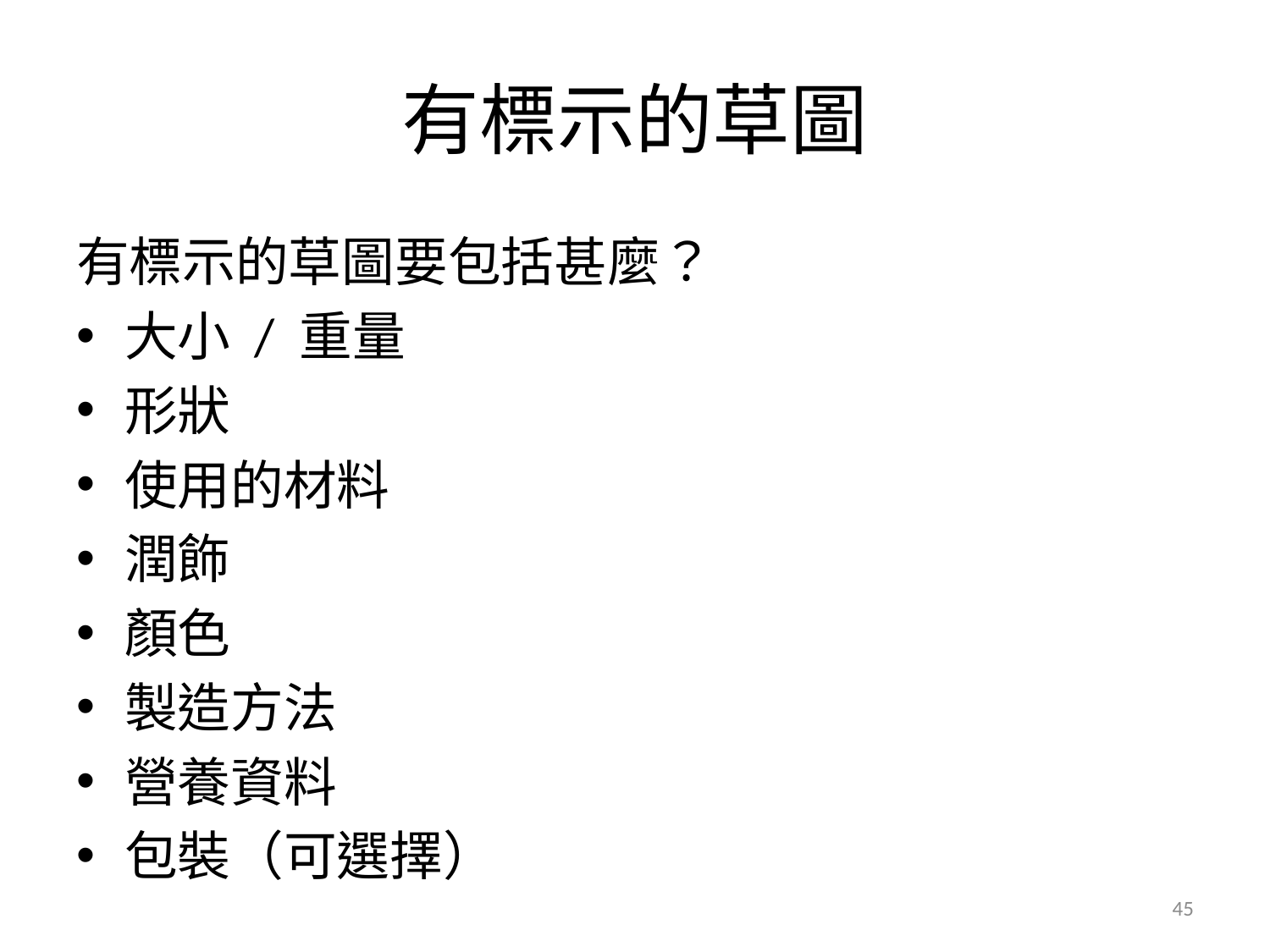

# 有標示的草圖
有標示的草圖要包括甚麼？
大小 / 重量
形狀
使用的材料
潤飾
顏色
製造方法
營養資料
包裝（可選擇）
45